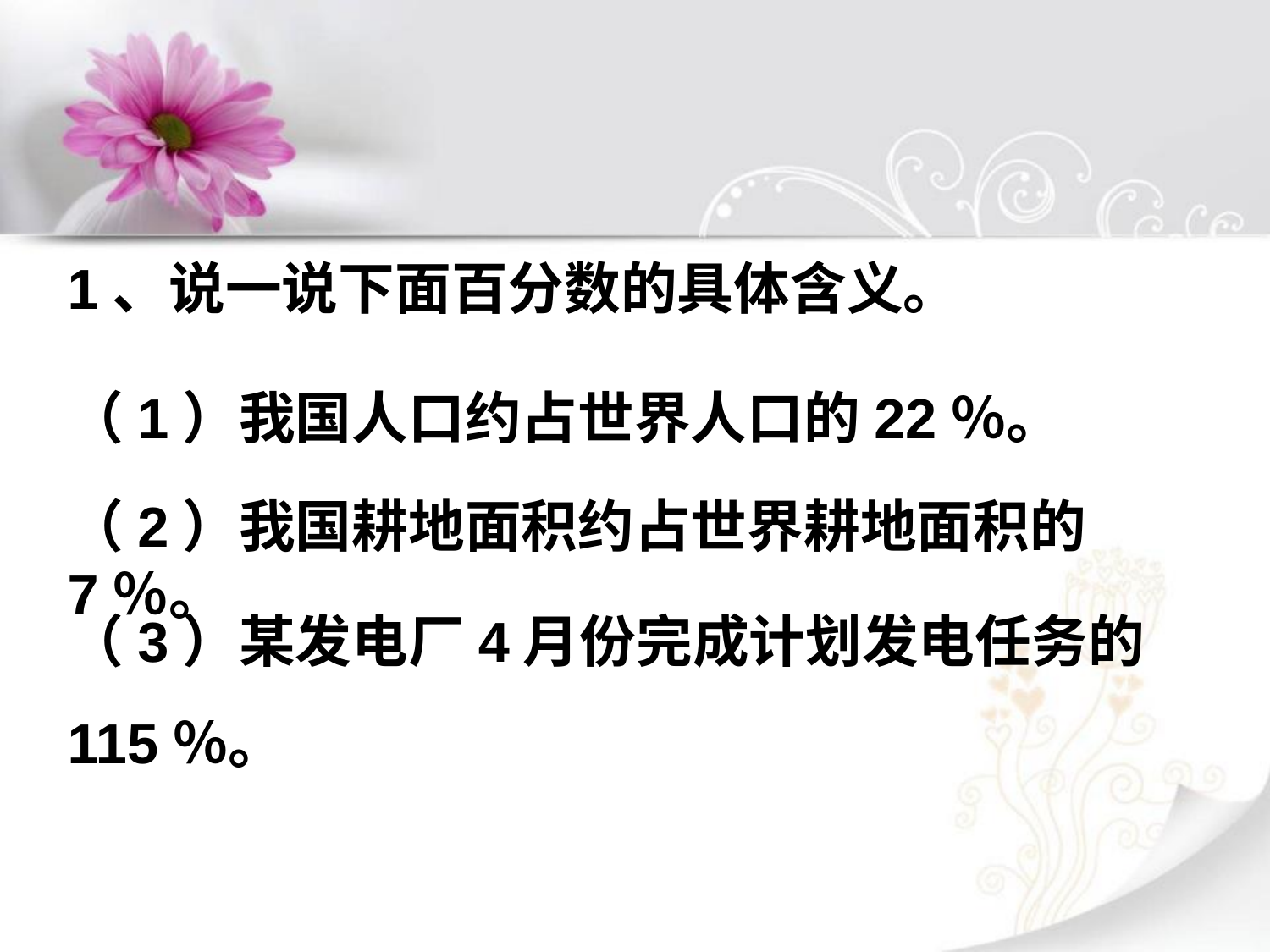

1、说一说下面百分数的具体含义。
（1）我国人口约占世界人口的22％。
（2）我国耕地面积约占世界耕地面积的7％。
（3）某发电厂4月份完成计划发电任务的115％。